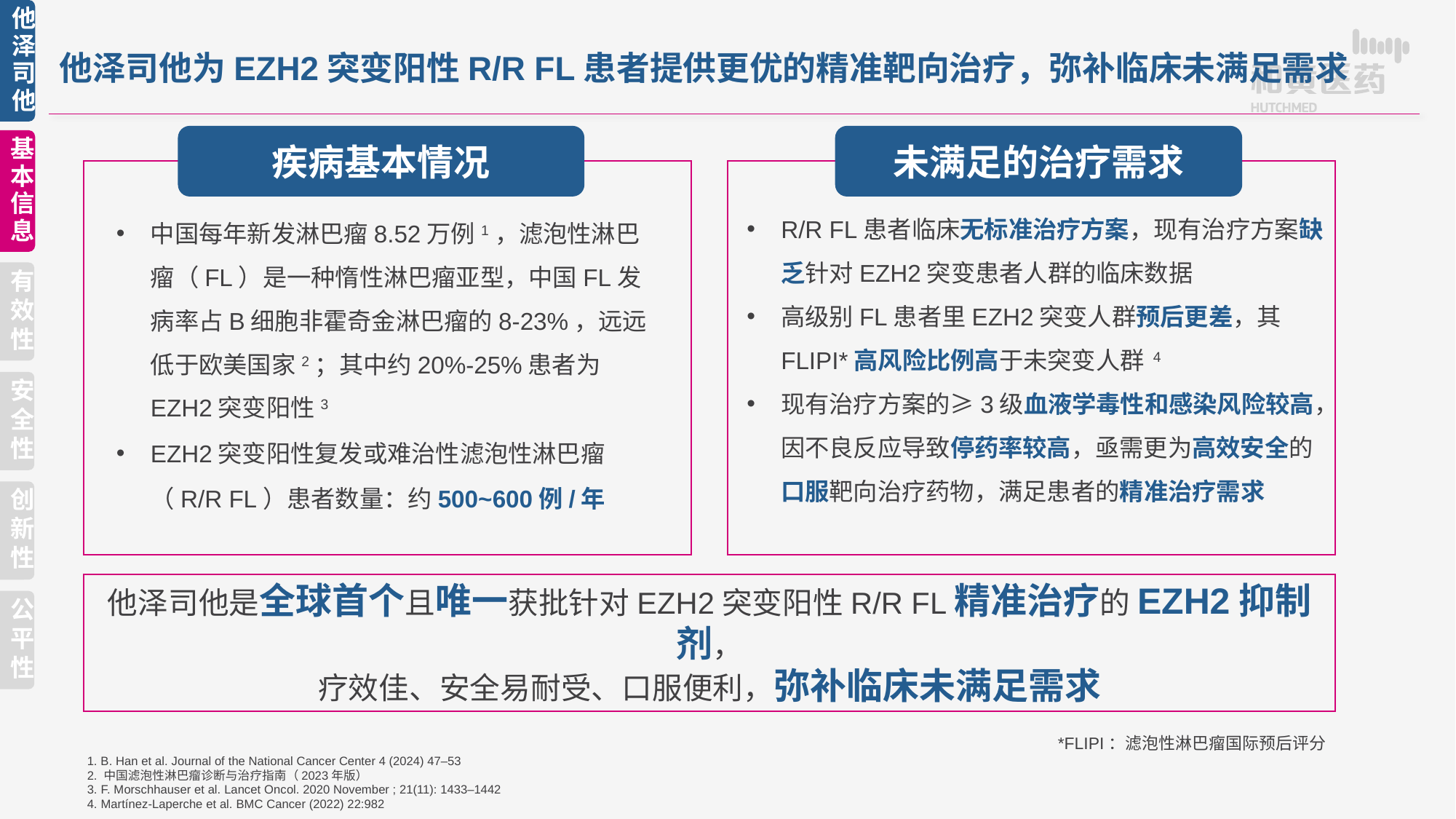

他泽司他

他泽司他为EZH2突变阳性R/R FL患者提供更优的精准靶向治疗，弥补临床未满足需求
疾病基本情况
未满足的治疗需求
基本信息

R/R FL患者临床无标准治疗方案，现有治疗方案缺乏针对EZH2突变患者人群的临床数据
高级别FL患者里EZH2突变人群预后更差，其FLIPI*高风险比例高于未突变人群 4
现有治疗方案的≥3级血液学毒性和感染风险较高，因不良反应导致停药率较高，亟需更为高效安全的  口服靶向治疗药物，满足患者的精准治疗需求
中国每年新发淋巴瘤8.52万例1，滤泡性淋巴瘤（FL）是一种惰性淋巴瘤亚型，中国FL发病率占B细胞非霍奇金淋巴瘤的8-23%，远远低于欧美国家2；其中约20%-25%患者为EZH2突变阳性3
EZH2突变阳性复发或难治性滤泡性淋巴瘤（R/R FL）患者数量：约500~600例/年
有效性

安全性

创新性

他泽司他是全球首个且唯一获批针对EZH2突变阳性R/R FL精准治疗的EZH2抑制剂，
疗效佳、安全易耐受、口服便利，弥补临床未满足需求
公平性

*FLIPI：滤泡性淋巴瘤国际预后评分
1. B. Han et al. Journal of the National Cancer Center 4 (2024) 47–53
2. 中国滤泡性淋巴瘤诊断与治疗指南（2023年版）
3. F. Morschhauser et al. Lancet Oncol. 2020 November ; 21(11): 1433–1442
4. Martínez‑Laperche et al. BMC Cancer (2022) 22:982